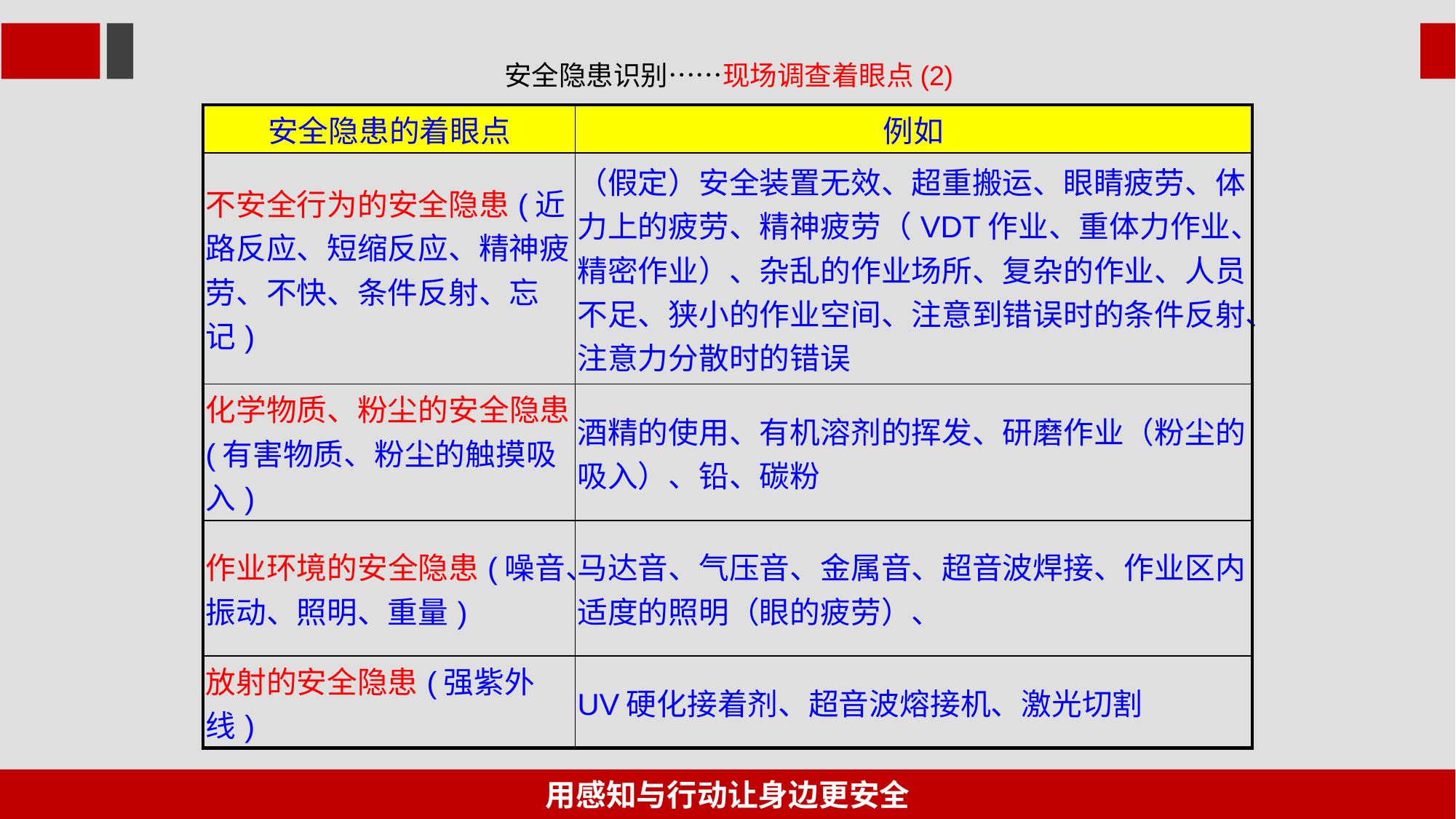

安全隐患识别……现场调查着眼点(2)
| 安全隐患的着眼点 | 例如 |
| --- | --- |
| 不安全行为的安全隐患(近路反应、短缩反应、精神疲劳、不快、条件反射、忘记) | （假定）安全装置无效、超重搬运、眼睛疲劳、体力上的疲劳、精神疲劳（VDT作业、重体力作业、精密作业）、杂乱的作业场所、复杂的作业、人员不足、狭小的作业空间、注意到错误时的条件反射、注意力分散时的错误 |
| 化学物质、粉尘的安全隐患(有害物质、粉尘的触摸吸入) | 酒精的使用、有机溶剂的挥发、研磨作业（粉尘的吸入）、铅、碳粉 |
| 作业环境的安全隐患(噪音、振动、照明、重量) | 马达音、气压音、金属音、超音波焊接、作业区内适度的照明（眼的疲劳）、 |
| 放射的安全隐患(强紫外线) | UV硬化接着剂、超音波熔接机、激光切割 |